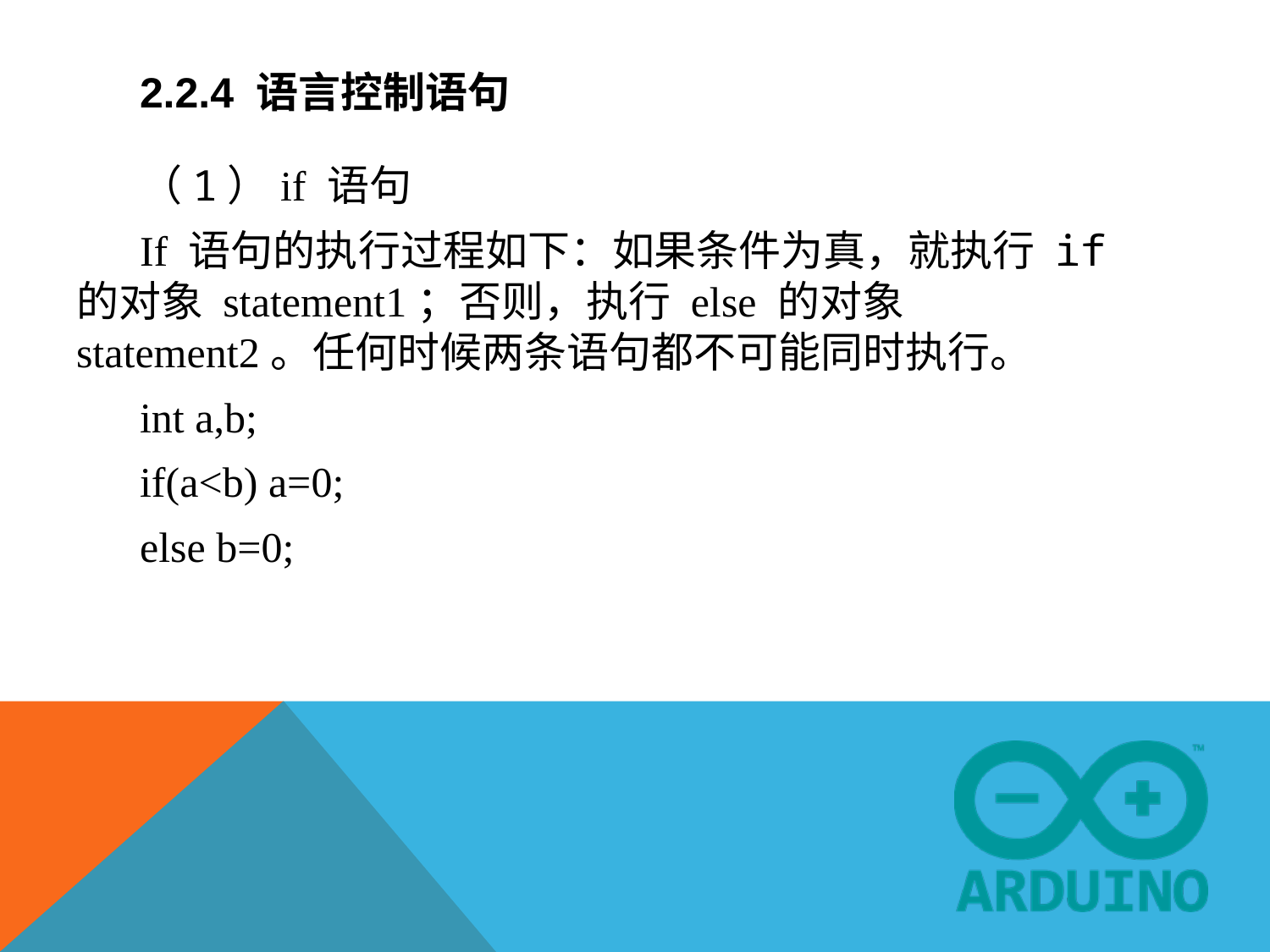

# 2.2.4 语言控制语句
（1）if 语句
If 语句的执行过程如下：如果条件为真，就执行 if 的对象 statement1；否则，执行 else 的对象 statement2。任何时候两条语句都不可能同时执行。
int a,b;
if(a<b) a=0;
else b=0;